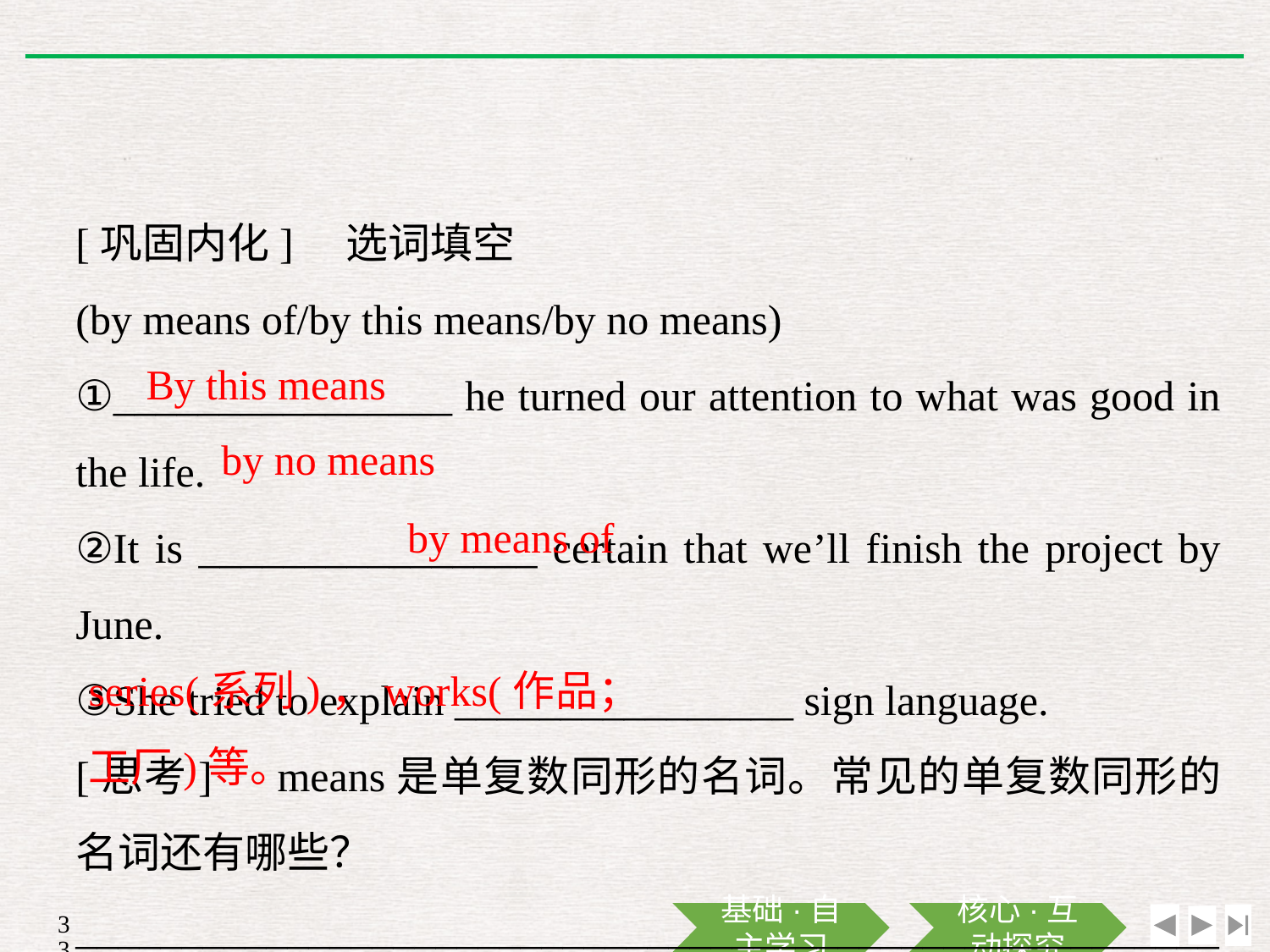

[巩固内化]　选词填空
(by means of/by this means/by no means)
①________________ he turned our attention to what was good in the life.
②It is ________________ certain that we’ll finish the project by June.
③She tried to explain ________________ sign language.
[思考]　means是单复数同形的名词。常见的单复数同形的名词还有哪些？
________________________________________________________________________
By this means
by no means
by means of
series(系列)，works(作品；工厂)等。